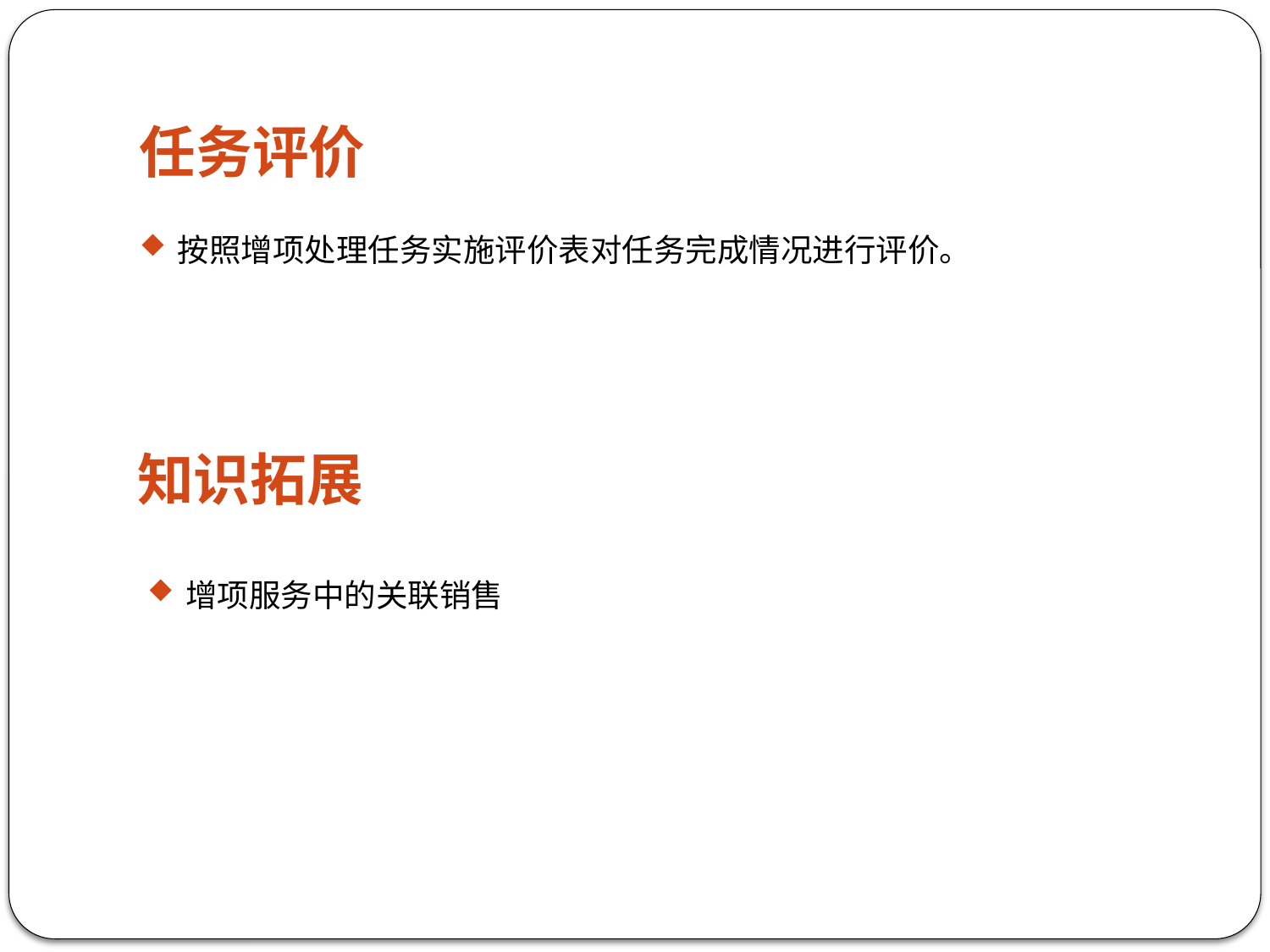

# 任务评价
按照增项处理任务实施评价表对任务完成情况进行评价。
知识拓展
增项服务中的关联销售